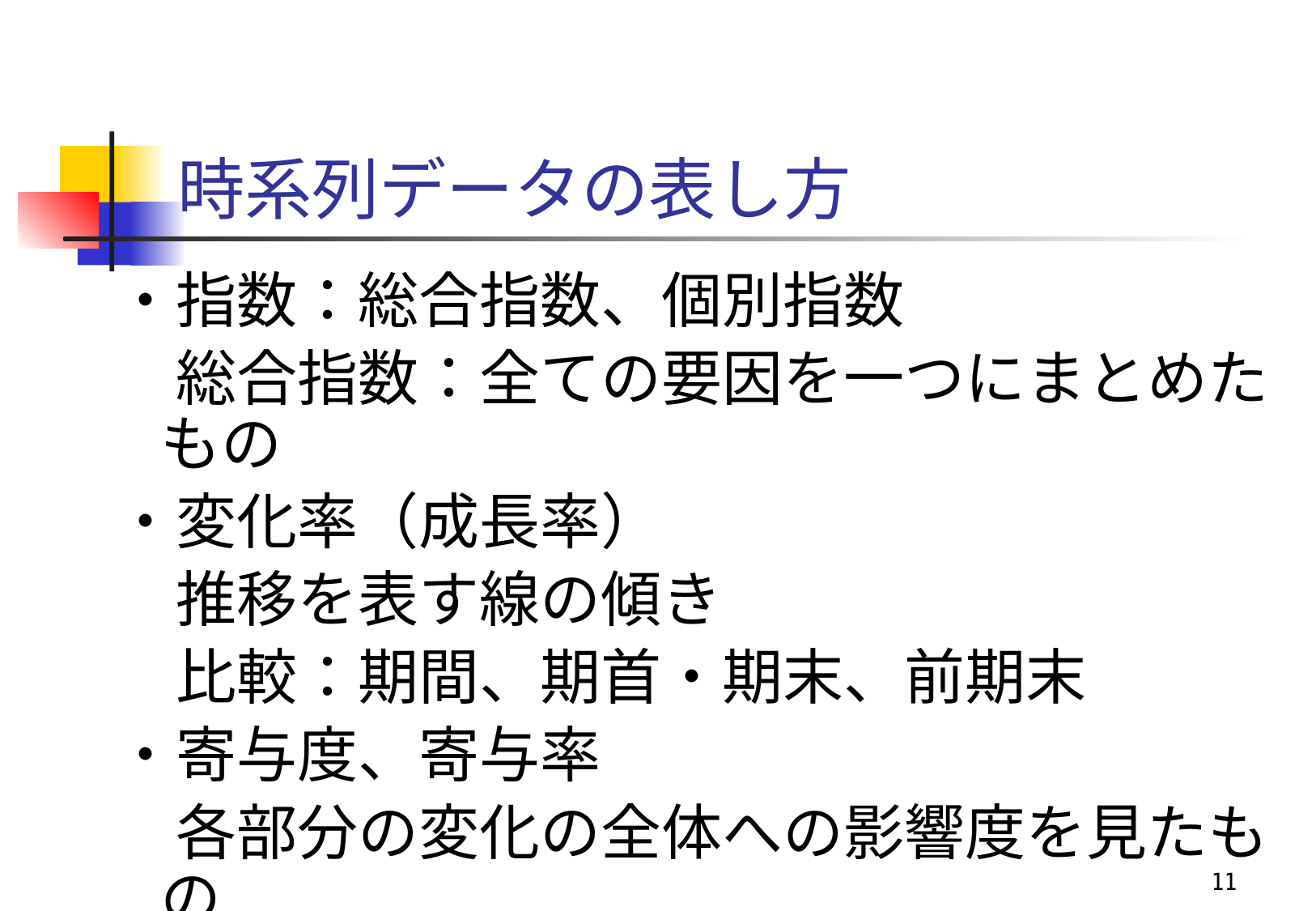

# 時系列データの表し方
・指数：総合指数、個別指数
　総合指数：全ての要因を一つにまとめたもの
・変化率（成長率）
　推移を表す線の傾き
　比較：期間、期首・期末、前期末
・寄与度、寄与率
　各部分の変化の全体への影響度を見たもの
11